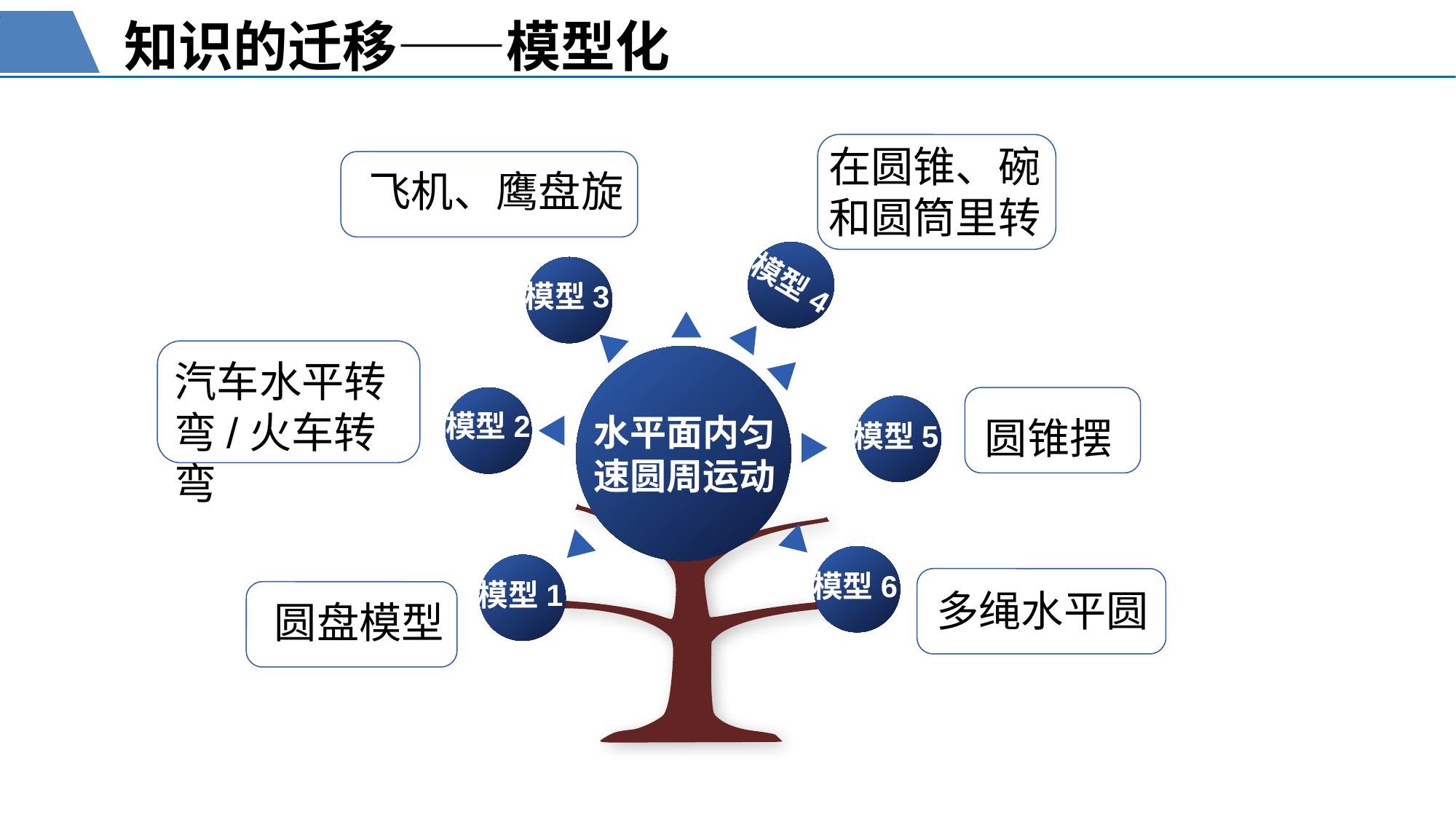

知识的迁移——模型化

在圆锥、碗和圆筒里转

飞机、鹰盘旋

模型4
模型3

汽车水平转弯/火车转弯

圆锥摆

类型4
模型2
水平面内匀速圆周运动
模型5

模型6

模型1
多绳水平圆

圆盘模型